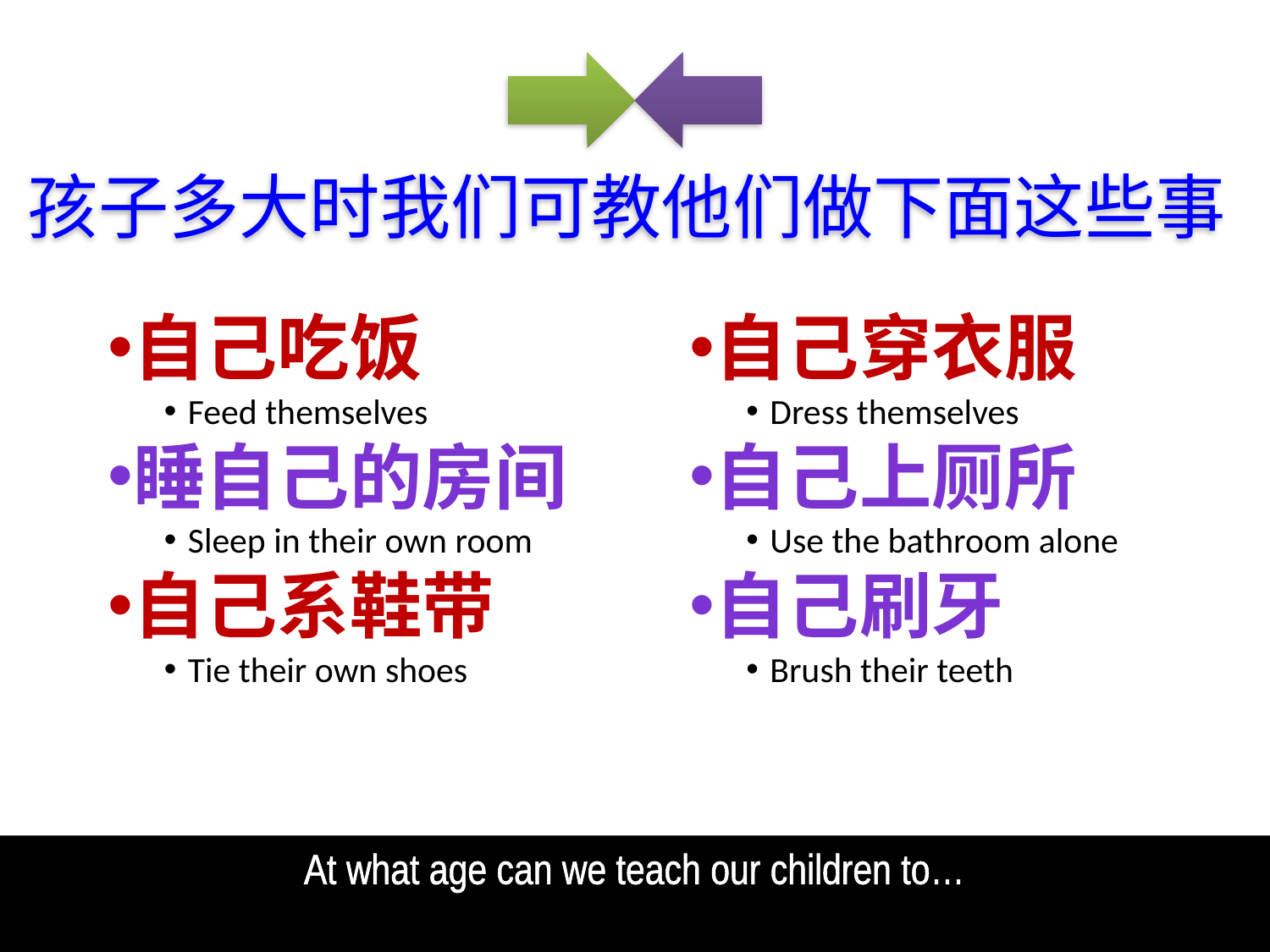

孩子多大时我们可教他们做下面这些事

自己吃饭
Feed themselves
睡自己的房间
Sleep in their own room
自己系鞋带
Tie their own shoes
自己穿衣服
Dress themselves
自己上厕所
Use the bathroom alone
自己刷牙
Brush their teeth
At what age can we teach our children to…